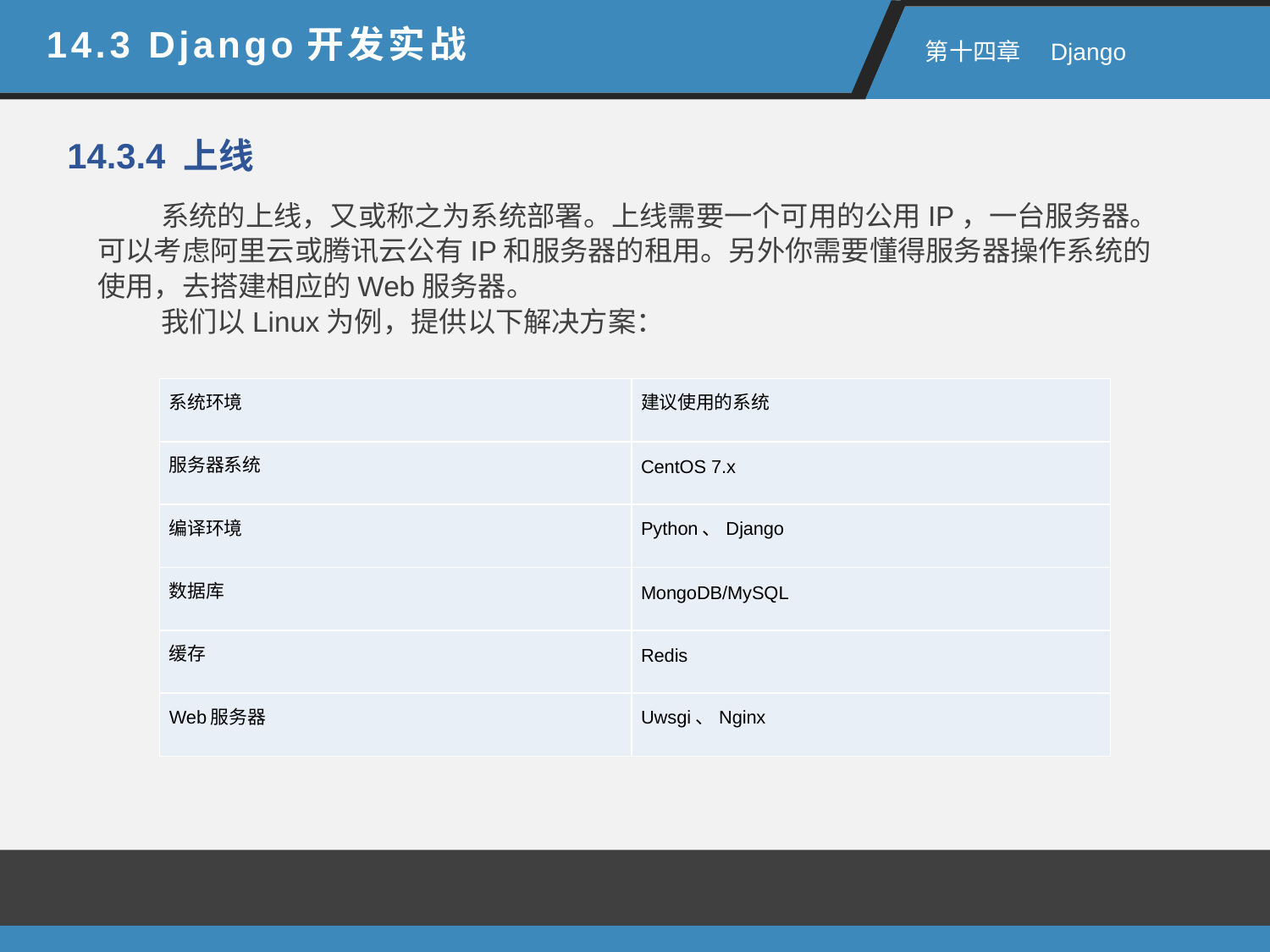

14.3 Django开发实战
  第十四章　Django
14.3.4 上线
系统的上线，又或称之为系统部署。上线需要一个可用的公用IP，一台服务器。可以考虑阿里云或腾讯云公有IP和服务器的租用。另外你需要懂得服务器操作系统的使用，去搭建相应的Web服务器。
我们以Linux为例，提供以下解决方案：
| 系统环境 | 建议使用的系统 |
| --- | --- |
| 服务器系统 | CentOS 7.x |
| 编译环境 | Python、Django |
| 数据库 | MongoDB/MySQL |
| 缓存 | Redis |
| Web服务器 | Uwsgi、Nginx |